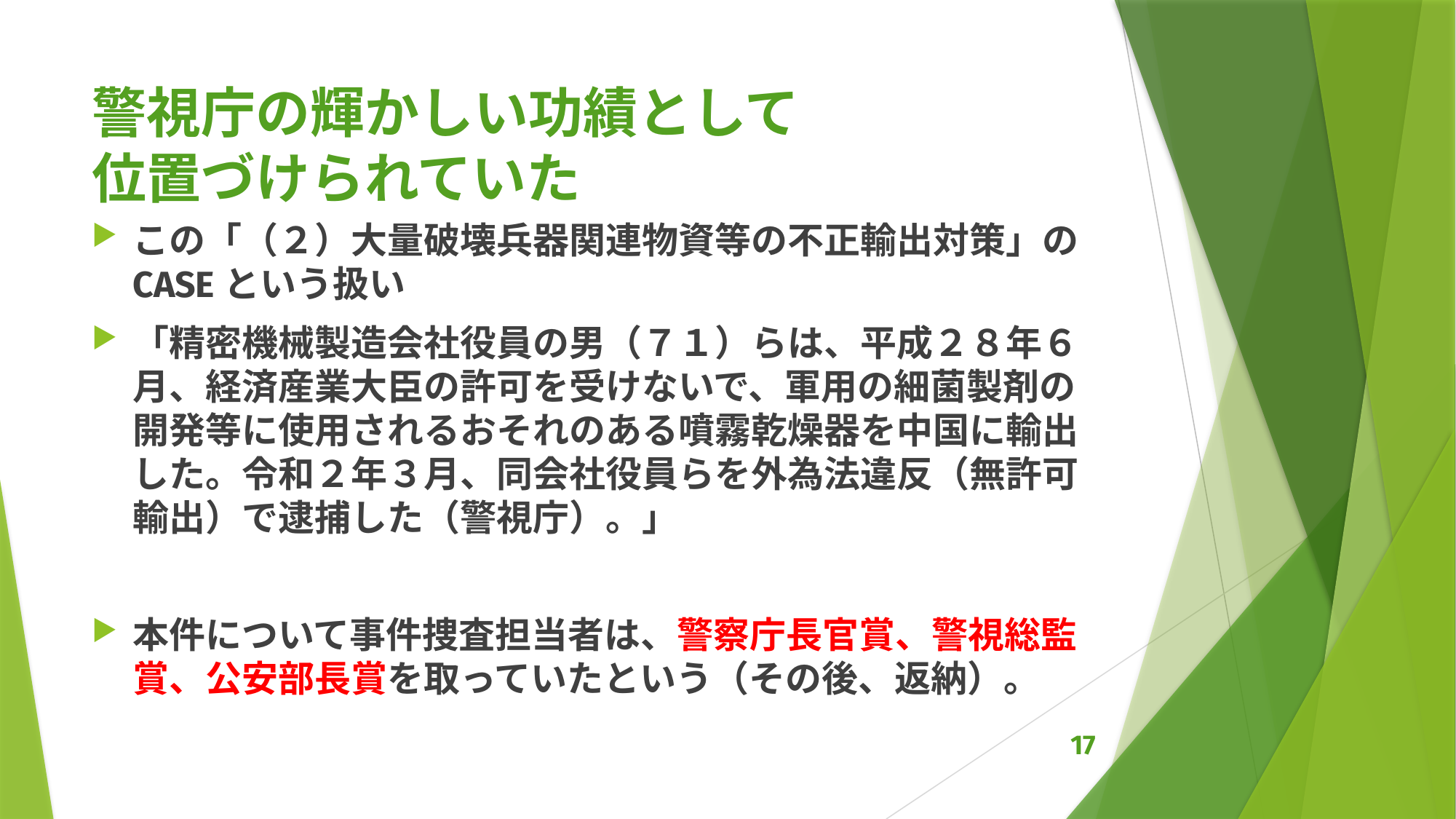

# 警視庁の輝かしい功績として 位置づけられていた
この「（２）大量破壊兵器関連物資等の不正輸出対策」のCASEという扱い
「精密機械製造会社役員の男（７１）らは、平成２８年６月、経済産業大臣の許可を受けないで、軍用の細菌製剤の開発等に使用されるおそれのある噴霧乾燥器を中国に輸出した。令和２年３月、同会社役員らを外為法違反（無許可輸出）で逮捕した（警視庁）。」

本件について事件捜査担当者は、警察庁長官賞、警視総監賞、公安部長賞を取っていたという（その後、返納）。
17